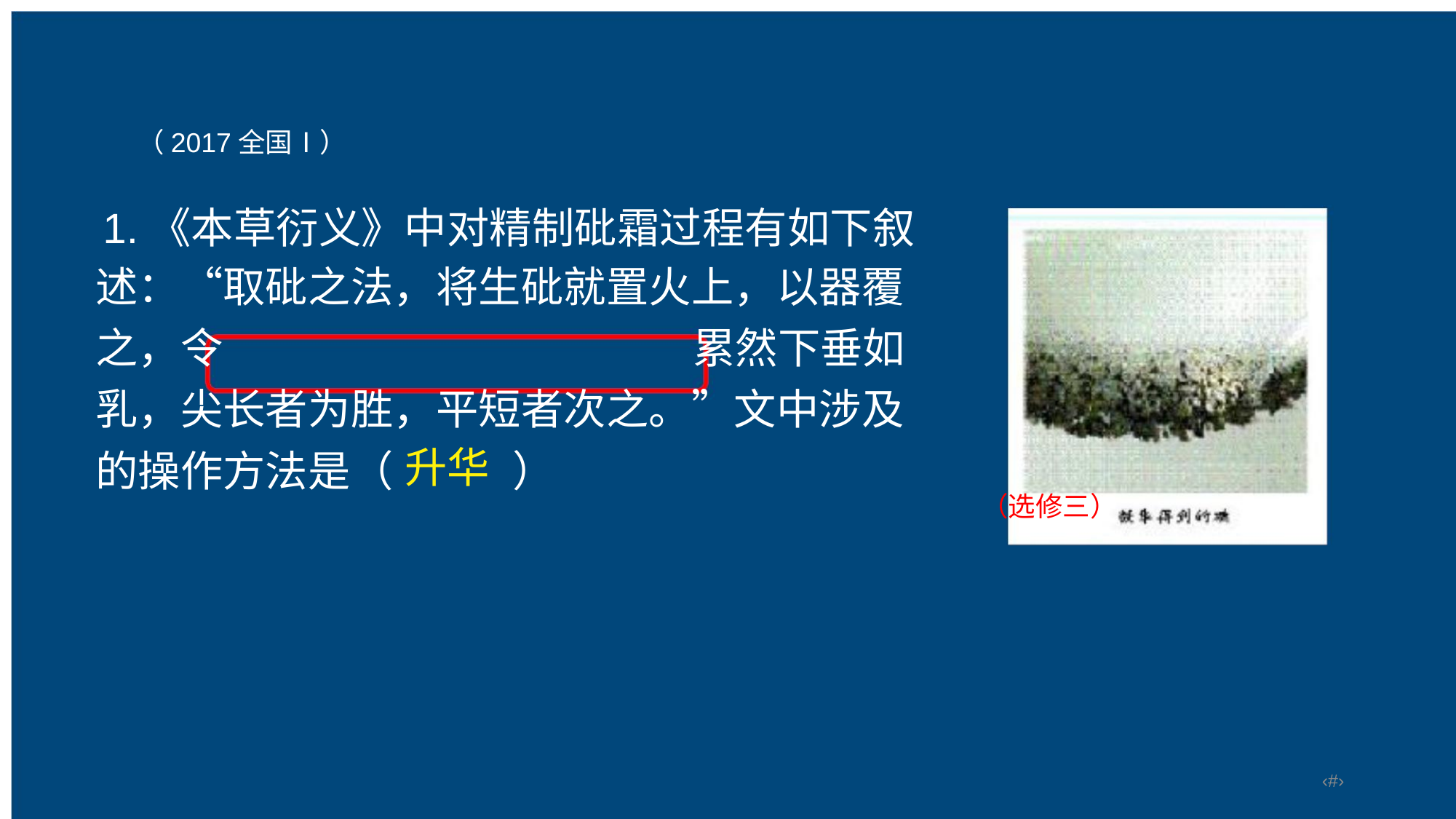

（2017全国Ⅰ）
1.《本草衍义》中对精制砒霜过程有如下叙
述：“取砒之法，将生砒就置火上，以器覆
之，令
乳，尖长者为胜，平短者次之。”文中涉及
升华
累然下垂如
的操作方法是（
）
（选修三）
‹#›